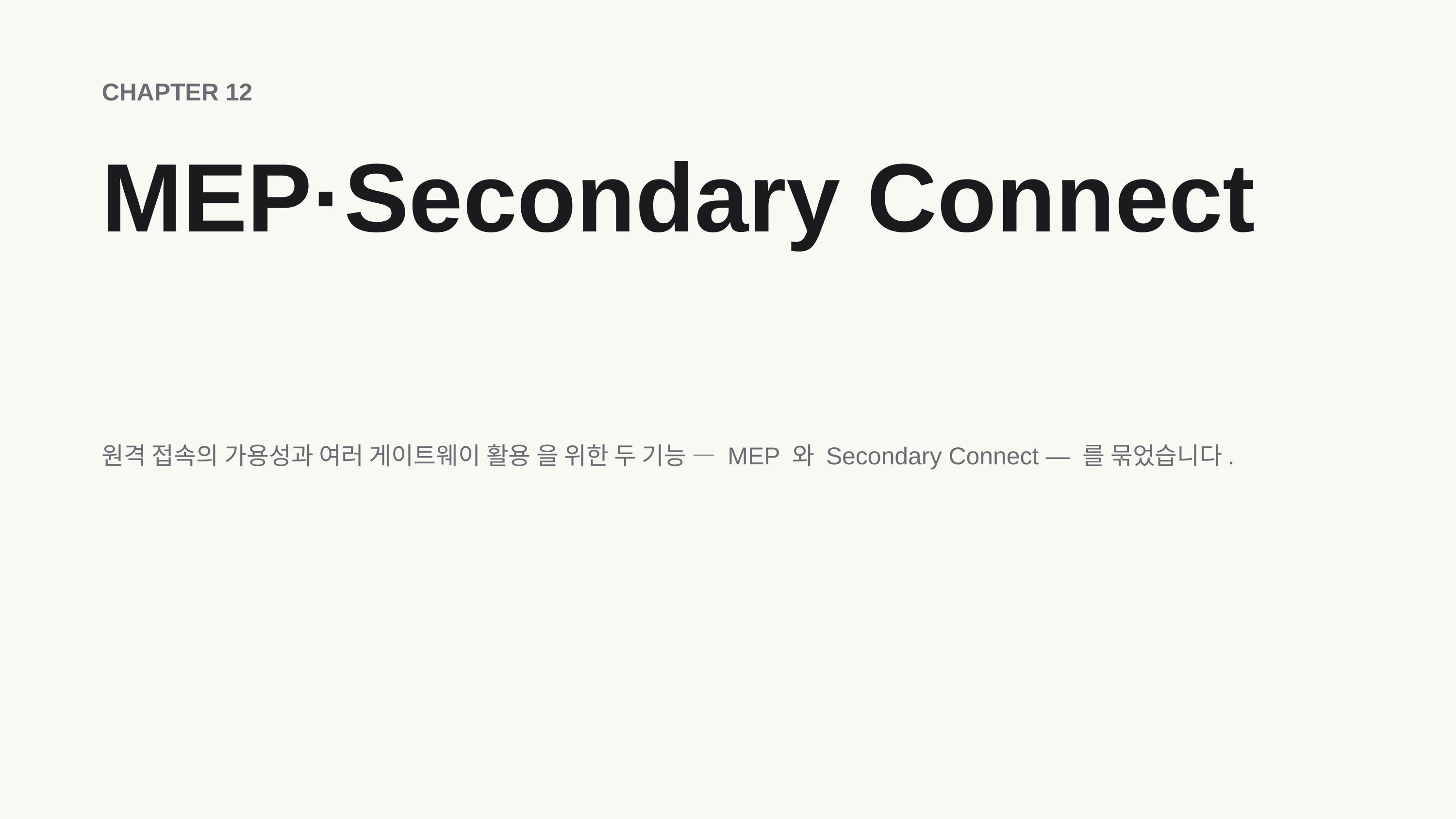

CHAPTER 12
MEP·Secondary Connect
원격 접속의 가용성과 여러 게이트웨이 활용 을 위한 두 기능 — MEP 와 Secondary Connect — 를 묶었습니다.